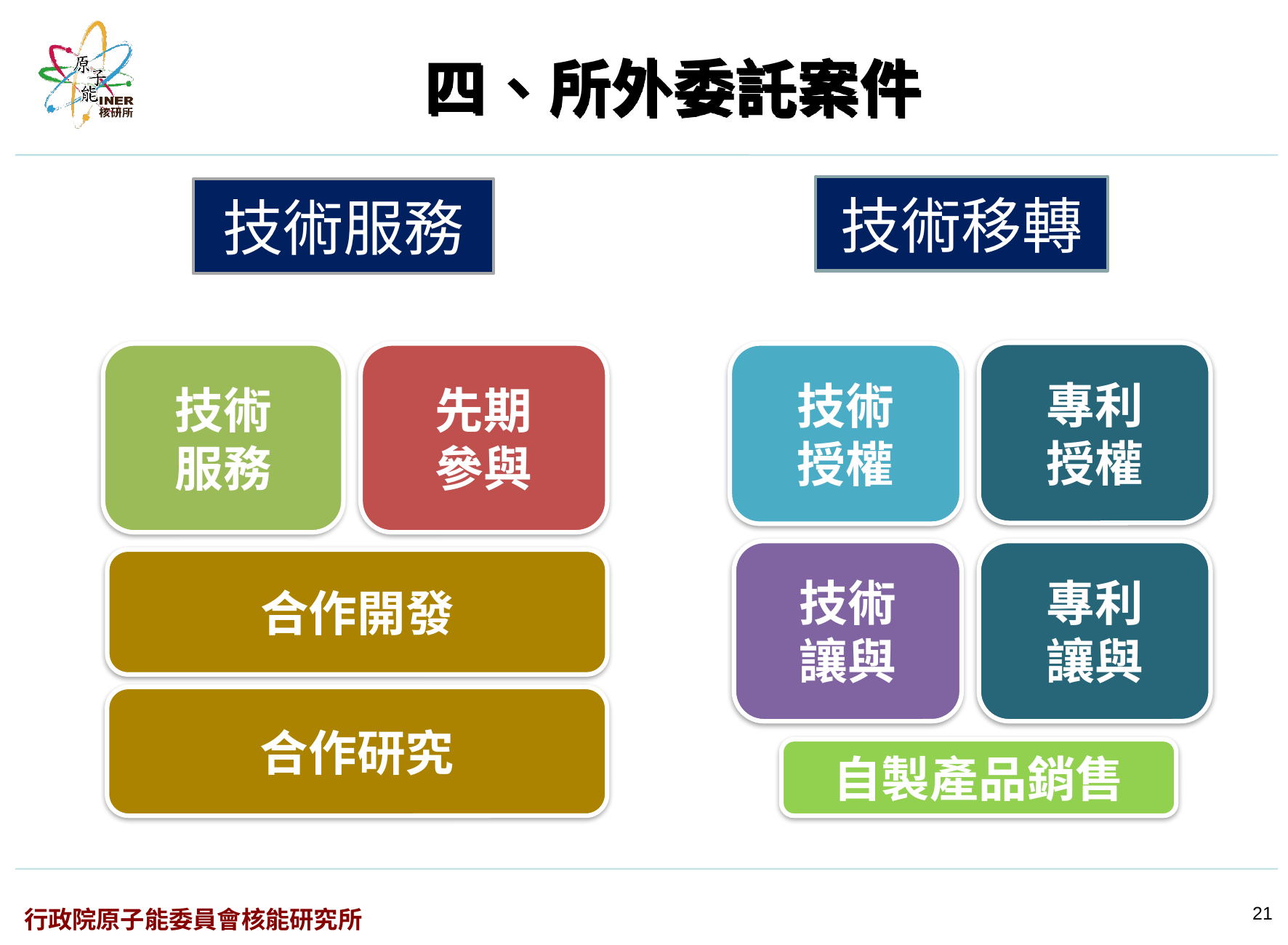

# 四、所外委託案件
技術移轉
技術服務

專利
授權
技術
服務
先期
參與
技術
授權
技術
讓與
專利
讓與
合作開發
合作研究
自製產品銷售